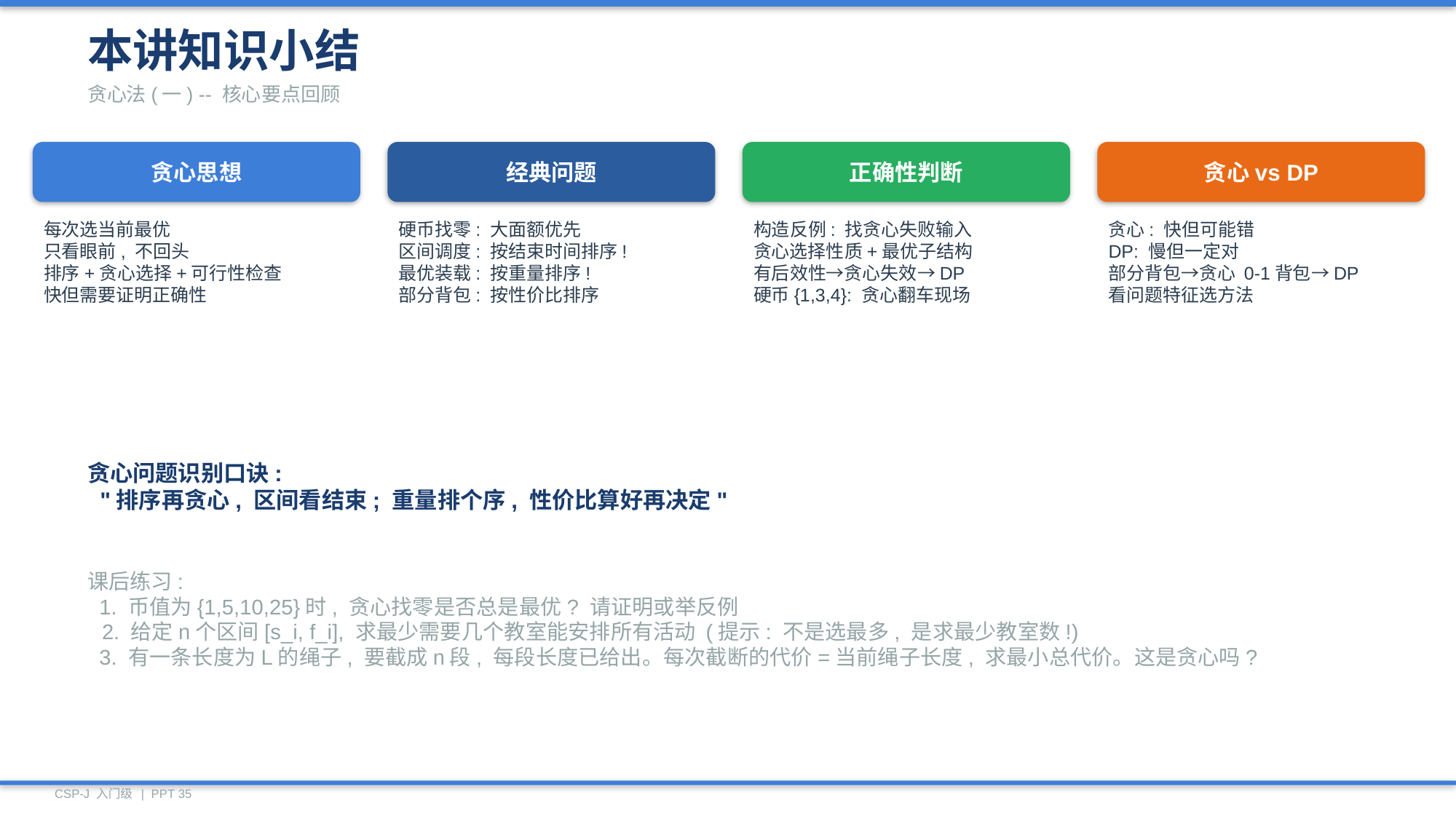

本讲知识小结
贪心法(一) -- 核心要点回顾
贪心思想
经典问题
正确性判断
贪心vs DP
每次选当前最优
只看眼前, 不回头
排序+贪心选择+可行性检查
快但需要证明正确性
硬币找零: 大面额优先
区间调度: 按结束时间排序!
最优装载: 按重量排序!
部分背包: 按性价比排序
构造反例: 找贪心失败输入
贪心选择性质+最优子结构
有后效性→贪心失效→DP
硬币{1,3,4}: 贪心翻车现场
贪心: 快但可能错
DP: 慢但一定对
部分背包→贪心 0-1背包→DP
看问题特征选方法
贪心问题识别口诀:
  "排序再贪心, 区间看结束; 重量排个序, 性价比算好再决定"
课后练习:
  1. 币值为{1,5,10,25}时, 贪心找零是否总是最优? 请证明或举反例
  2. 给定n个区间[s_i, f_i], 求最少需要几个教室能安排所有活动 (提示: 不是选最多, 是求最少教室数!)
  3. 有一条长度为L的绳子, 要截成n段, 每段长度已给出。每次截断的代价=当前绳子长度, 求最小总代价。这是贪心吗?

CSP-J 入门级  |  PPT 35